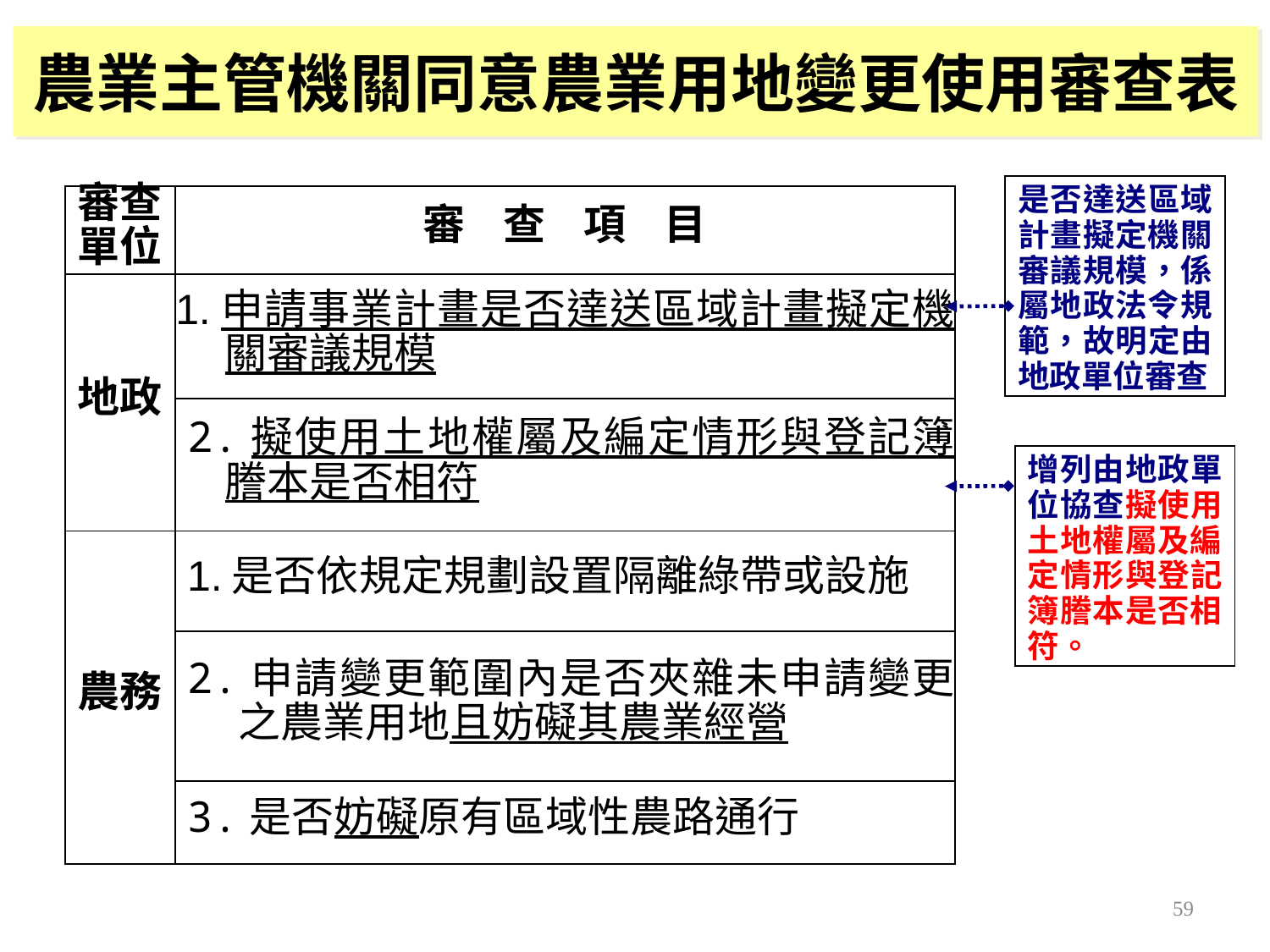

農業主管機關同意農業用地變更使用審查表
是否達送區域計畫擬定機關審議規模，係屬地政法令規範，故明定由地政單位審查
| 審查單位 | 審 查 項 目 |
| --- | --- |
| 地政 | 1.申請事業計畫是否達送區域計畫擬定機關審議規模 |
|  | 2.擬使用土地權屬及編定情形與登記簿謄本是否相符 |
| 農務 | 1.是否依規定規劃設置隔離綠帶或設施 |
|  | 2.申請變更範圍內是否夾雜未申請變更之農業用地且妨礙其農業經營 |
|  | 3.是否妨礙原有區域性農路通行 |

增列由地政單位協查擬使用土地權屬及編定情形與登記簿謄本是否相符。

59